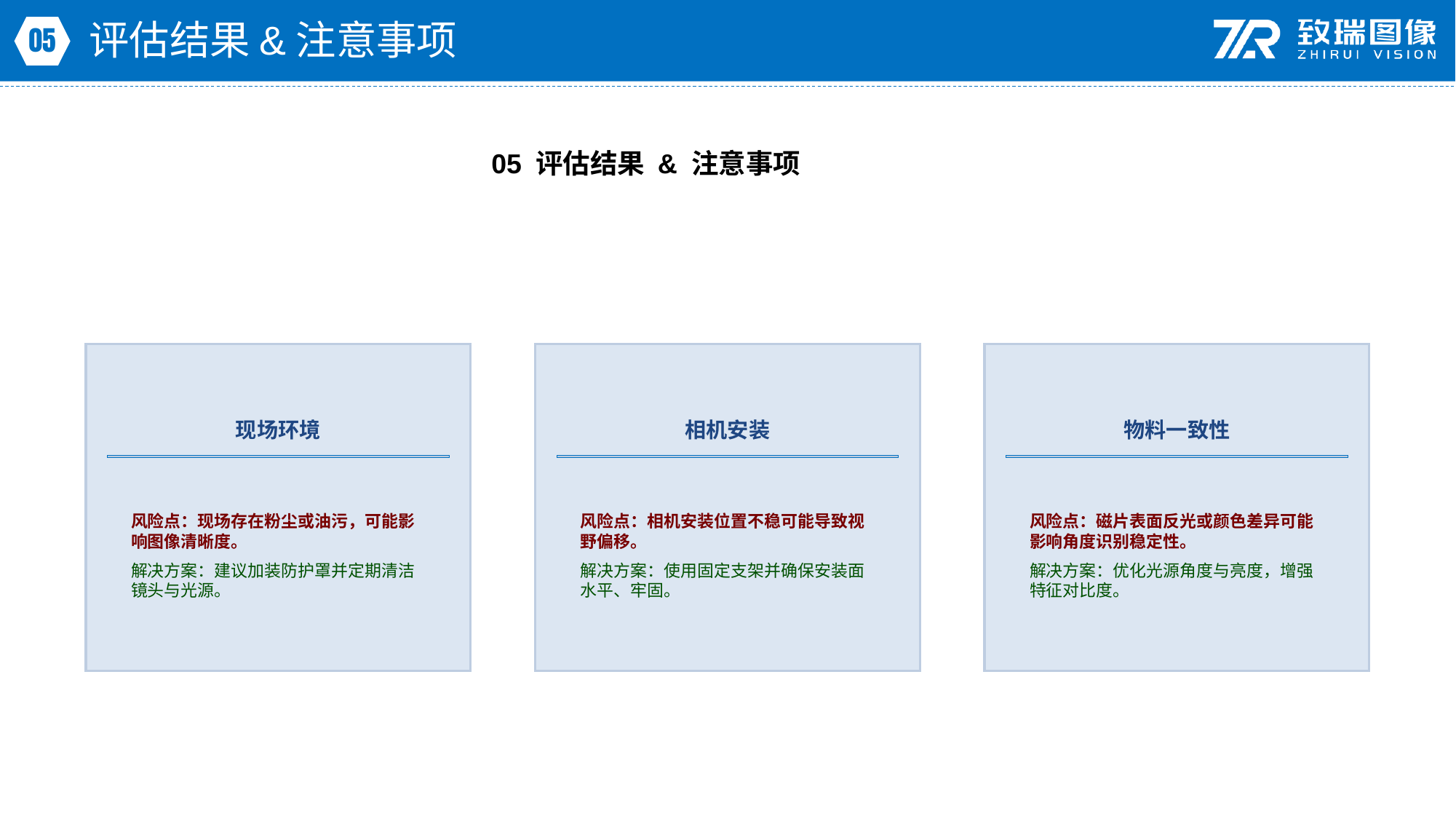

评估结果&注意事项
05

05 评估结果 & 注意事项

现场环境

相机安装

物料一致性

风险点：现场存在粉尘或油污，可能影响图像清晰度。
解决方案：建议加装防护罩并定期清洁镜头与光源。

风险点：相机安装位置不稳可能导致视野偏移。
解决方案：使用固定支架并确保安装面水平、牢固。

风险点：磁片表面反光或颜色差异可能影响角度识别稳定性。
解决方案：优化光源角度与亮度，增强特征对比度。